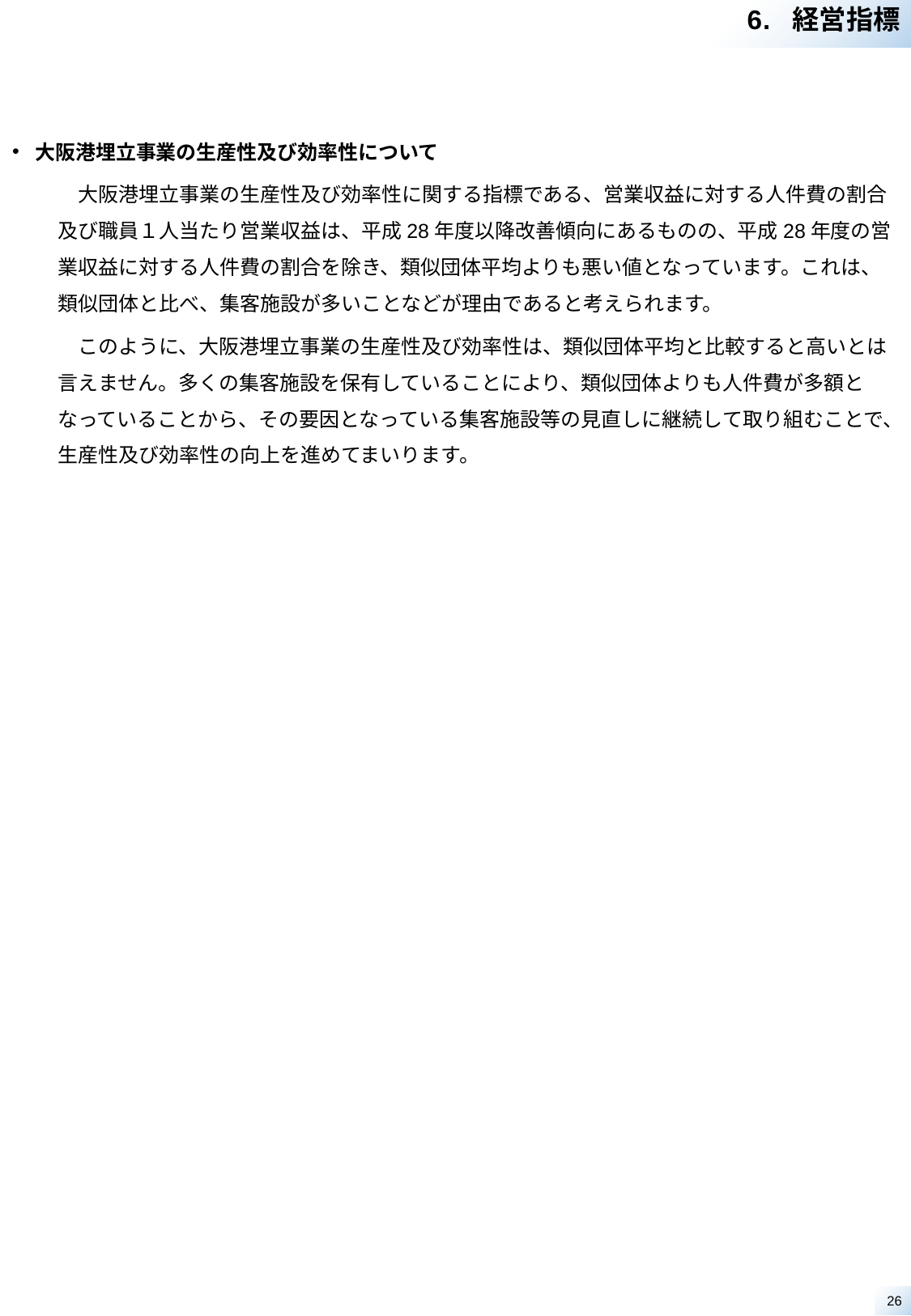

経営指標
大阪港埋立事業の生産性及び効率性について
　大阪港埋立事業の生産性及び効率性に関する指標である、営業収益に対する人件費の割合及び職員１人当たり営業収益は、平成28年度以降改善傾向にあるものの、平成28年度の営業収益に対する人件費の割合を除き、類似団体平均よりも悪い値となっています。これは、類似団体と比べ、集客施設が多いことなどが理由であると考えられます。
　このように、大阪港埋立事業の生産性及び効率性は、類似団体平均と比較すると高いとは言えません。多くの集客施設を保有していることにより、類似団体よりも人件費が多額となっていることから、その要因となっている集客施設等の見直しに継続して取り組むことで、生産性及び効率性の向上を進めてまいります。
26